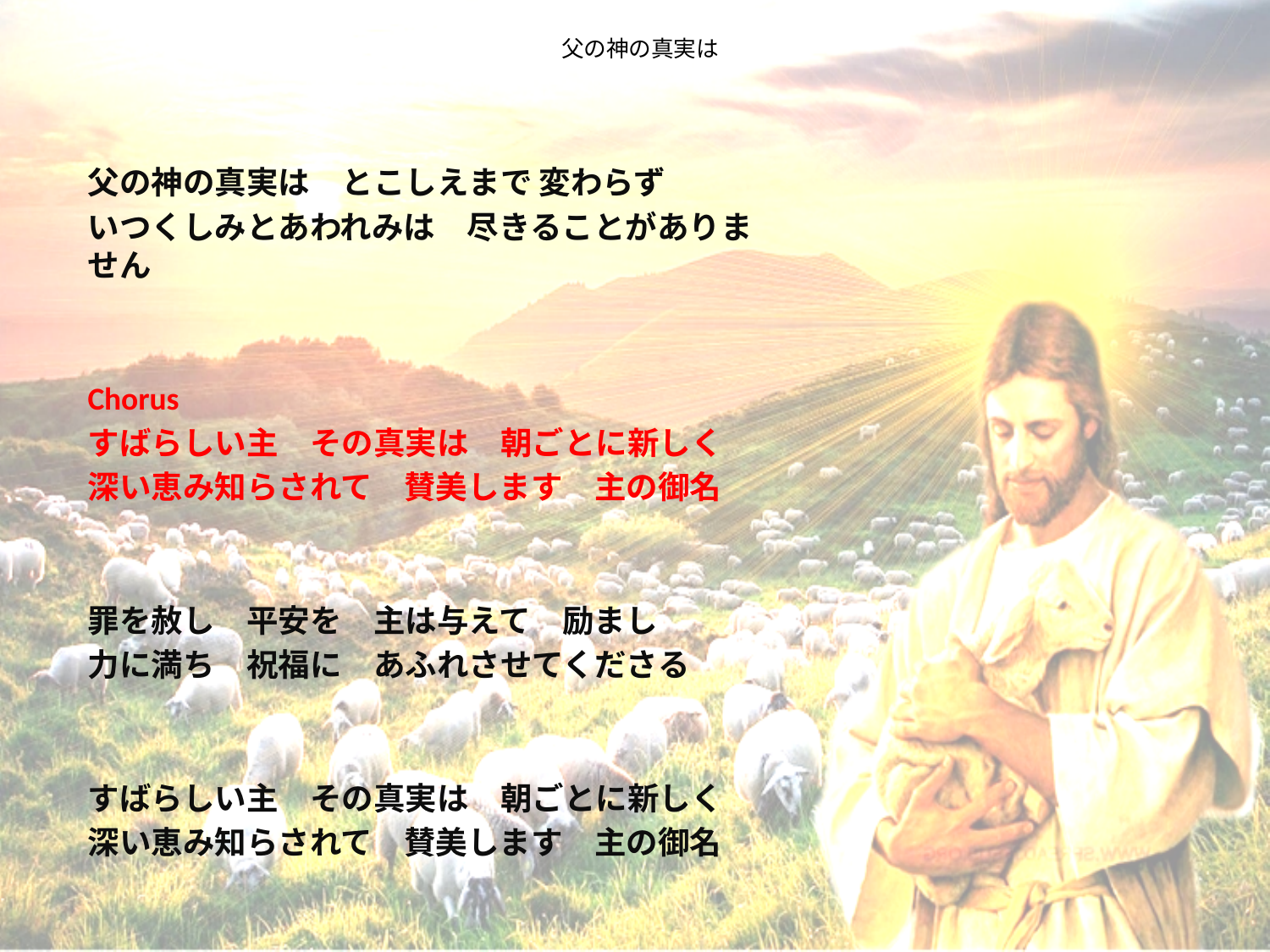

# 父の神の真実は
父の神の真実は　とこしえまで 変わらず
いつくしみとあわれみは　尽きることがありません

Chorus
すばらしい主　その真実は　朝ごとに新しく
深い恵み知らされて　賛美します　主の御名

罪を赦し　平安を　主は与えて　励まし
力に満ち　祝福に　あふれさせてくださる

すばらしい主　その真実は　朝ごとに新しく
深い恵み知らされて　賛美します　主の御名